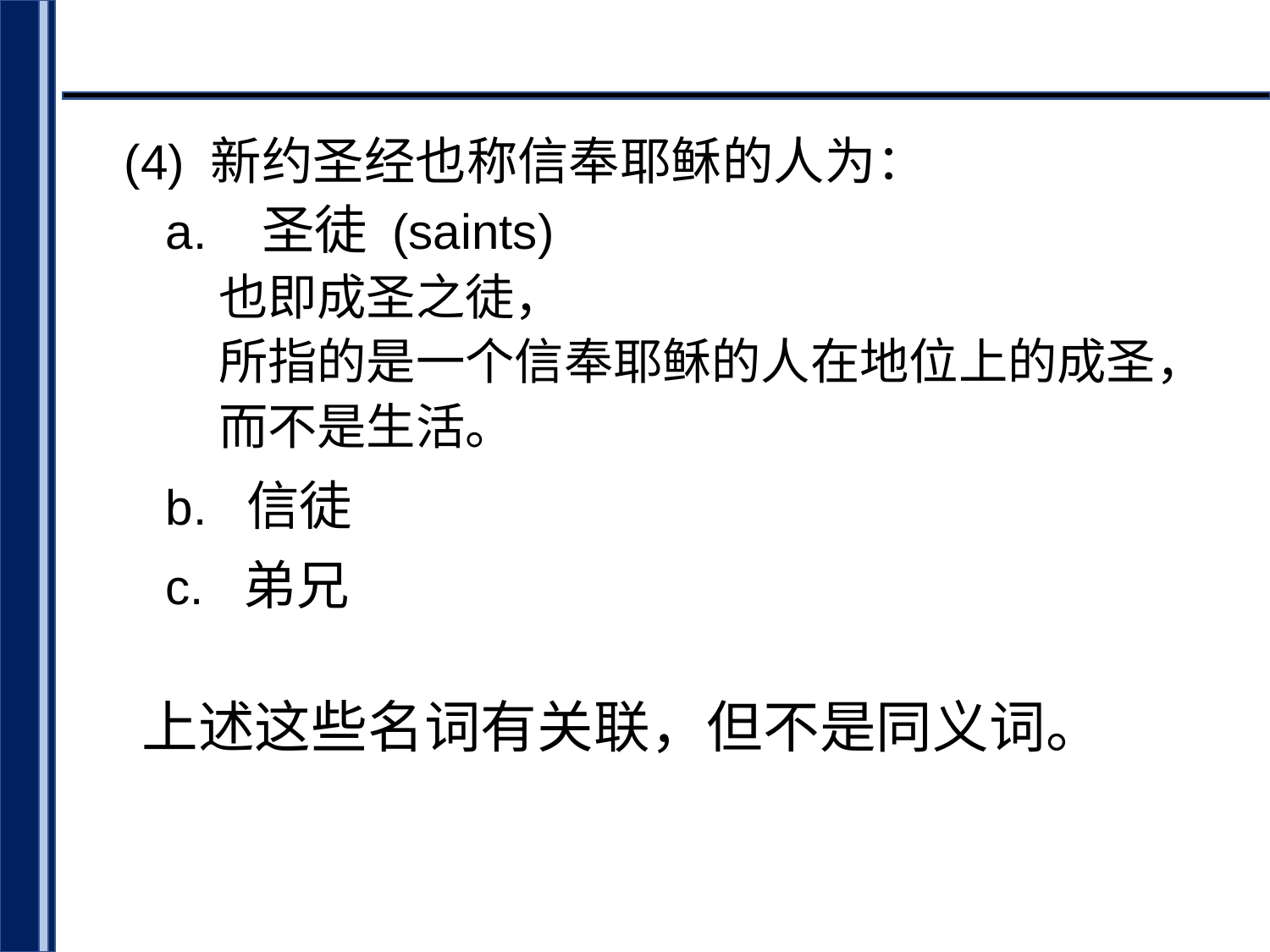

(4) 新约圣经也称信奉耶稣的人为：
     a.   圣徒 (saints)
          也即成圣之徒，
          所指的是一个信奉耶稣的人在地位上的成圣，
          而不是生活。
     b.  信徒
     c.  弟兄
上述这些名词有关联，但不是同义词。